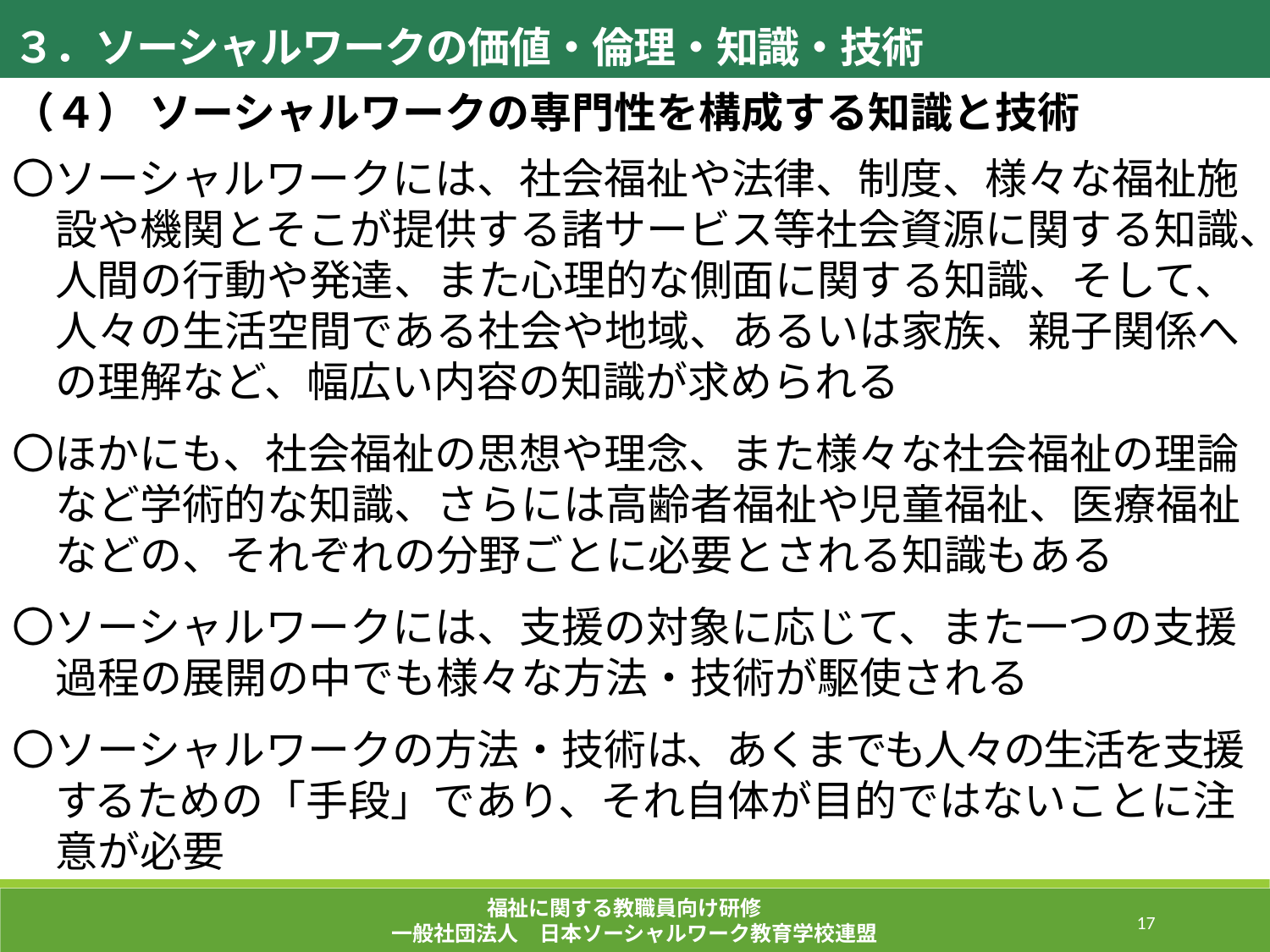

３．ソーシャルワークの価値・倫理・知識・技術
（４） ソーシャルワークの専門性を構成する知識と技術
〇ソーシャルワークには、社会福祉や法律、制度、様々な福祉施設や機関とそこが提供する諸サービス等社会資源に関する知識、人間の行動や発達、また心理的な側面に関する知識、そして、人々の生活空間である社会や地域、あるいは家族、親子関係への理解など、幅広い内容の知識が求められる
〇ほかにも、社会福祉の思想や理念、また様々な社会福祉の理論など学術的な知識、さらには高齢者福祉や児童福祉、医療福祉などの、それぞれの分野ごとに必要とされる知識もある
〇ソーシャルワークには、支援の対象に応じて、また一つの支援過程の展開の中でも様々な方法・技術が駆使される
〇ソーシャルワークの方法・技術は、あくまでも人々の生活を支援するための「手段」であり、それ自体が目的ではないことに注意が必要
福祉に関する教職員向け研修
一般社団法人　日本ソーシャルワーク教育学校連盟
17